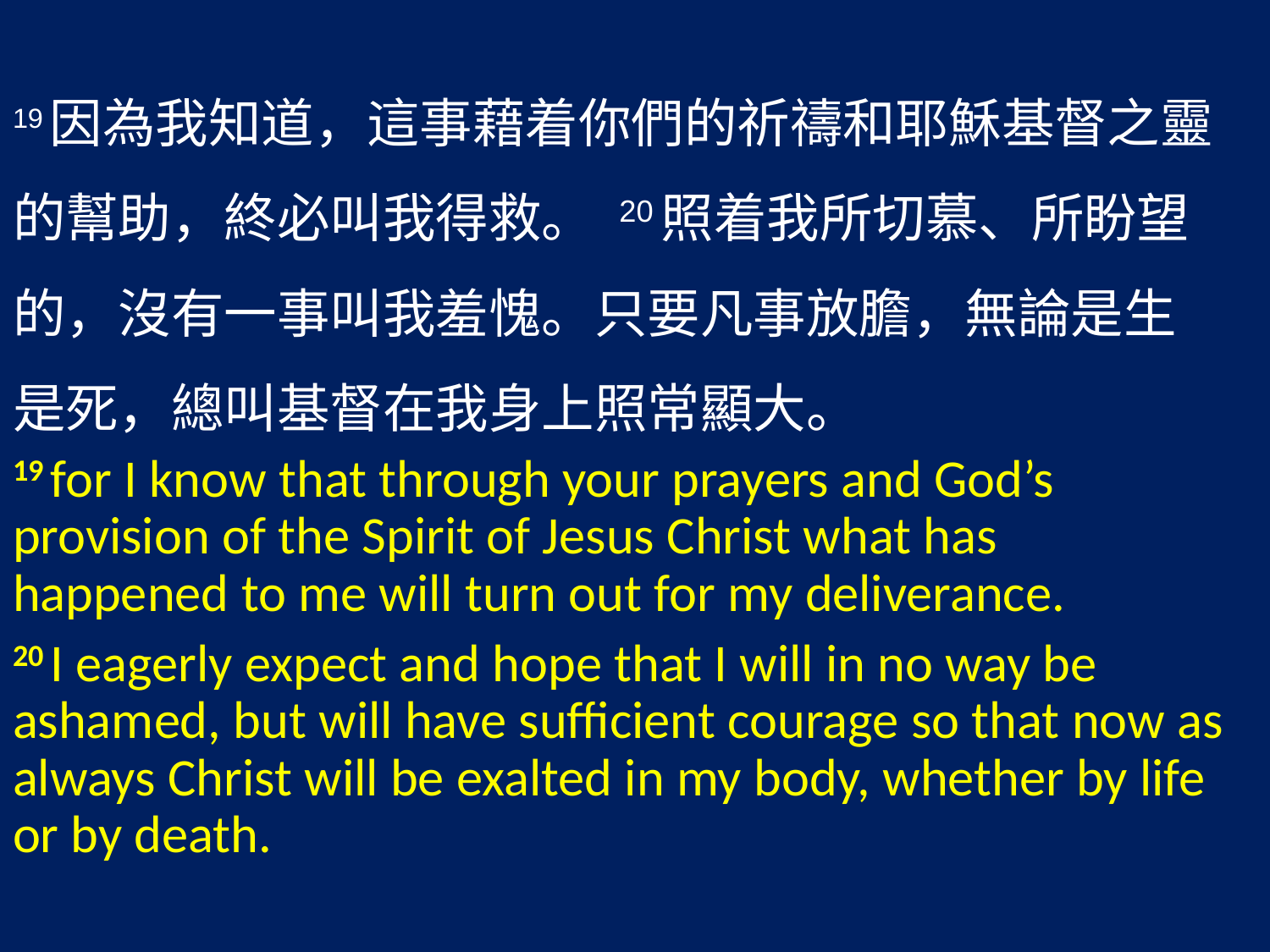

19因為我知道，這事藉着你們的祈禱和耶穌基督之靈的幫助，終必叫我得救。 20照着我所切慕、所盼望的，沒有一事叫我羞愧。只要凡事放膽，無論是生是死，總叫基督在我身上照常顯大。
19 for I know that through your prayers and God’s provision of the Spirit of Jesus Christ what has happened to me will turn out for my deliverance.
20 I eagerly expect and hope that I will in no way be ashamed, but will have sufficient courage so that now as always Christ will be exalted in my body, whether by life or by death.